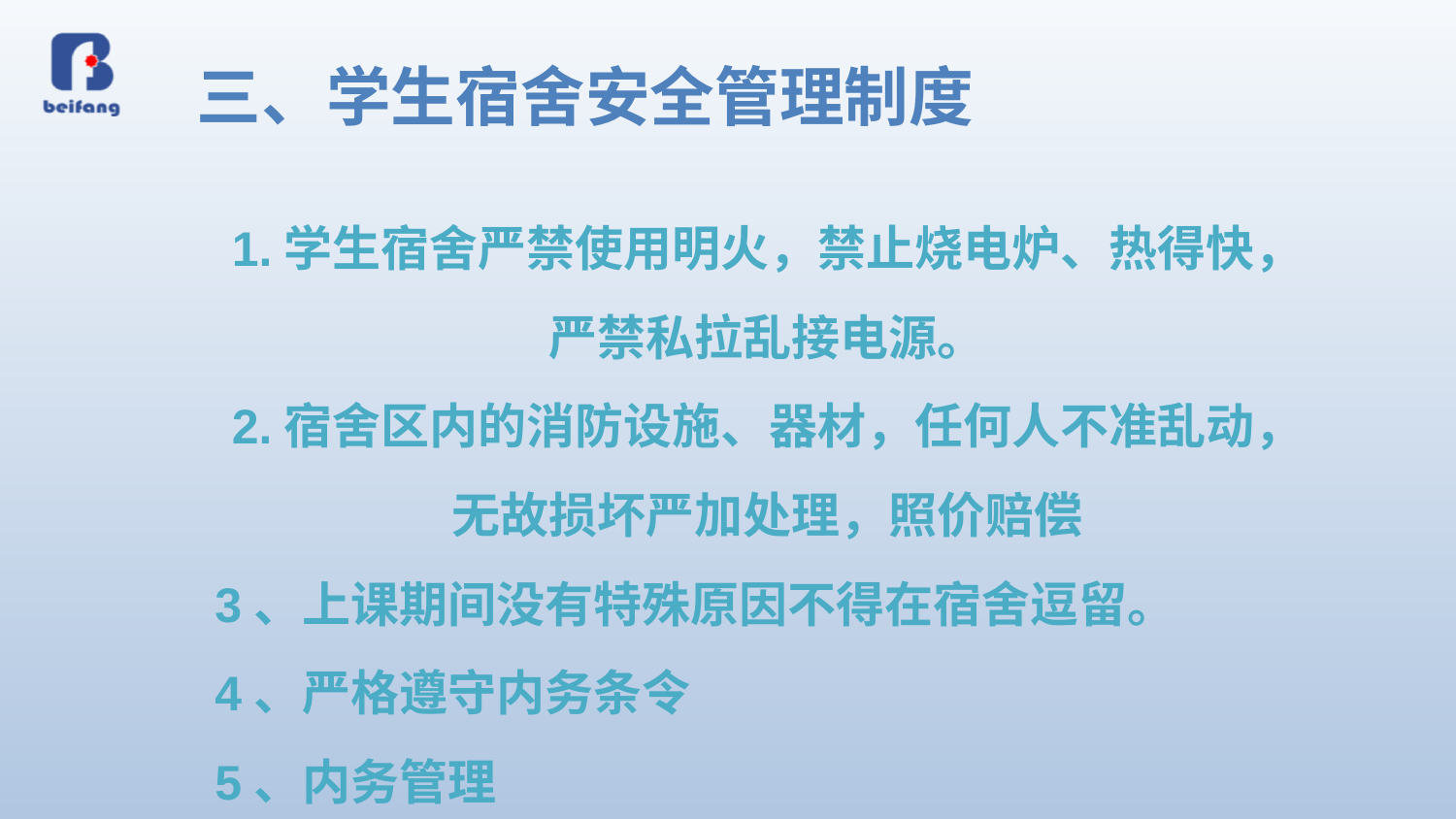

三、学生宿舍安全管理制度
1.学生宿舍严禁使用明火，禁止烧电炉、热得快，严禁私拉乱接电源。
2.宿舍区内的消防设施、器材，任何人不准乱动，无故损坏严加处理，照价赔偿
3、上课期间没有特殊原因不得在宿舍逗留。
4、严格遵守内务条令
5、内务管理